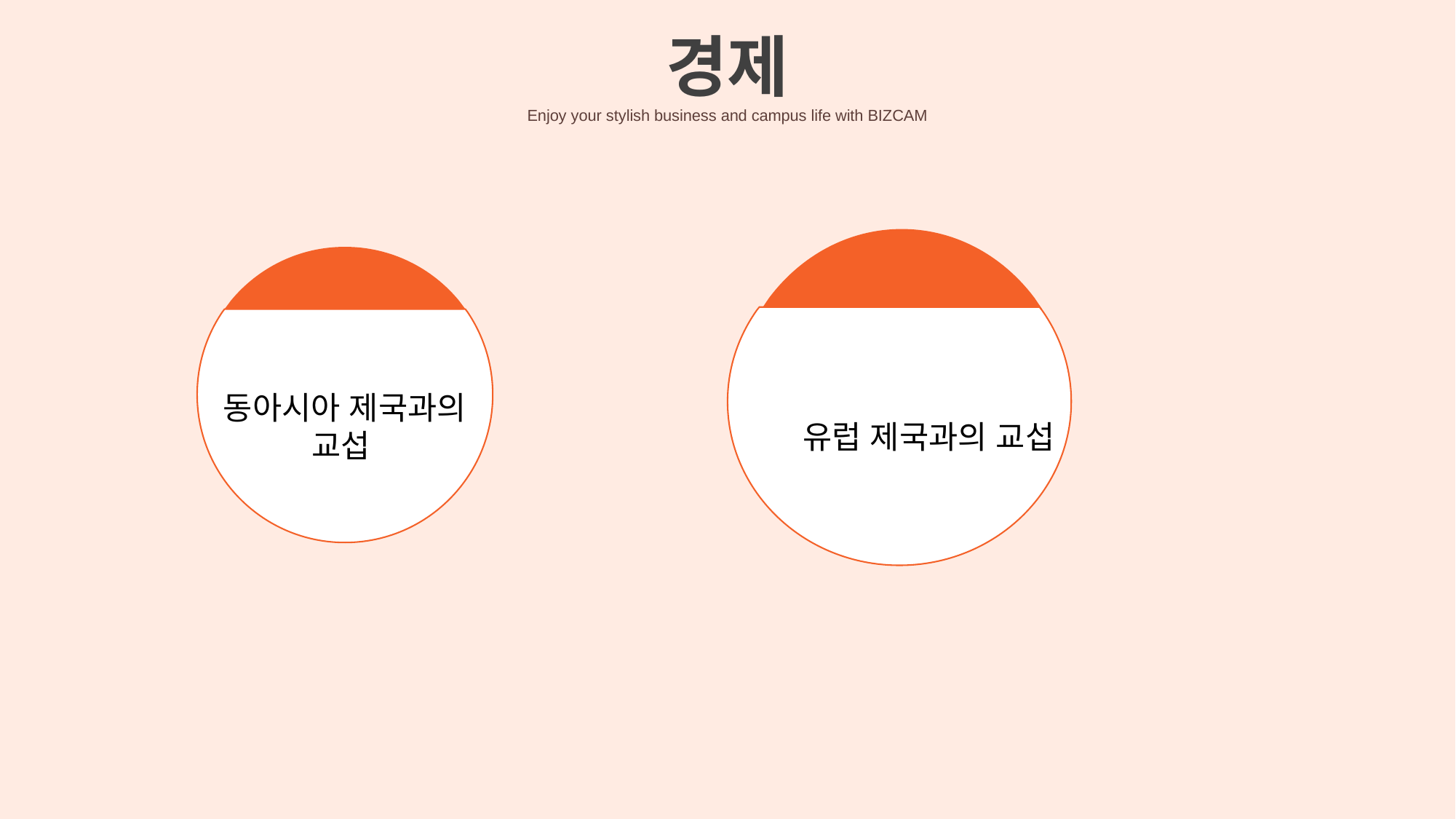

경제
Enjoy your stylish business and campus life with BIZCAM

유럽유럽 제국과의 교섭
동아시아 제국과의 교섭